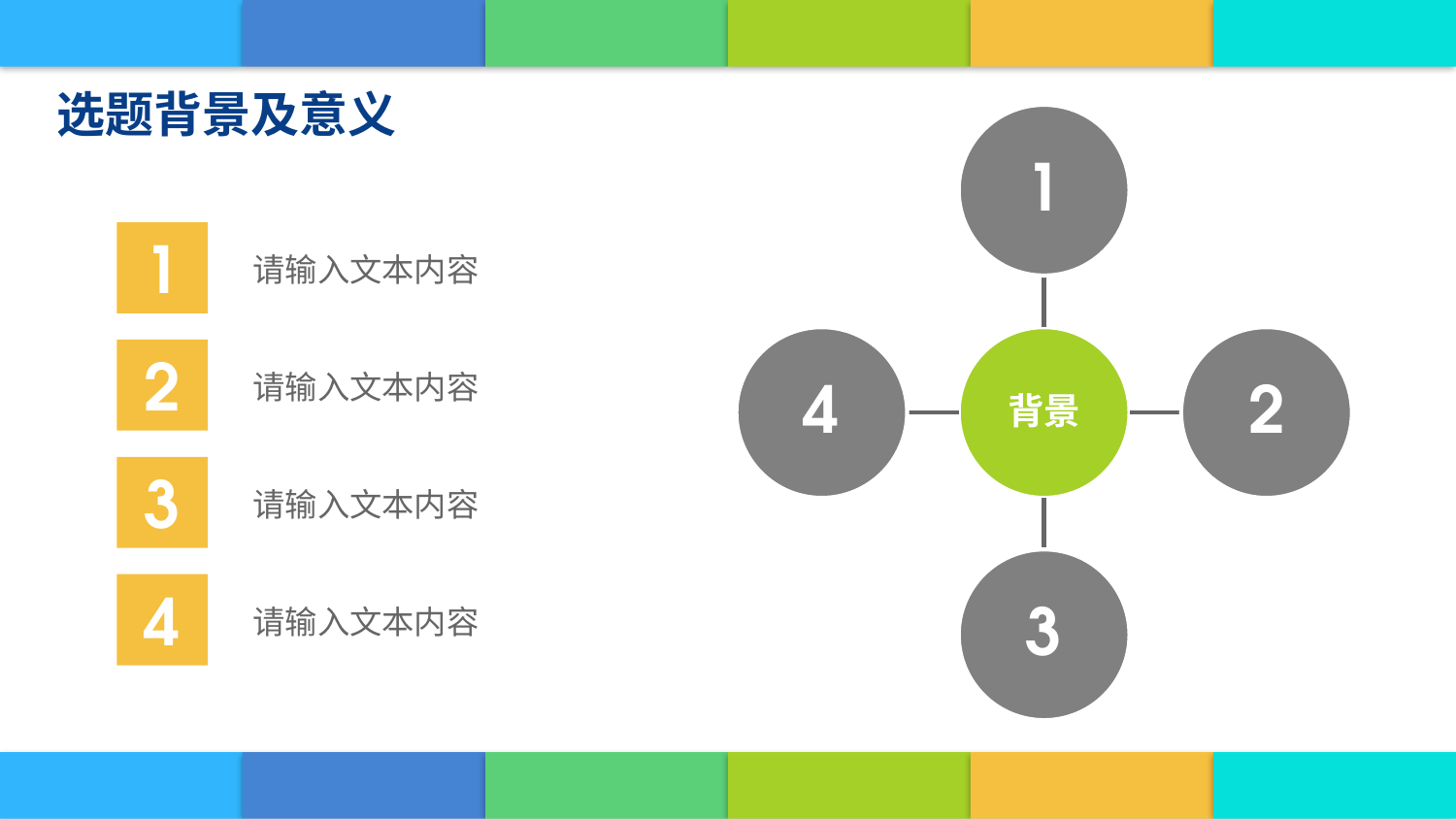

选题背景及意义
1
1
请输入文本内容

4
背景
2
2
请输入文本内容

3
请输入文本内容

3
4
请输入文本内容